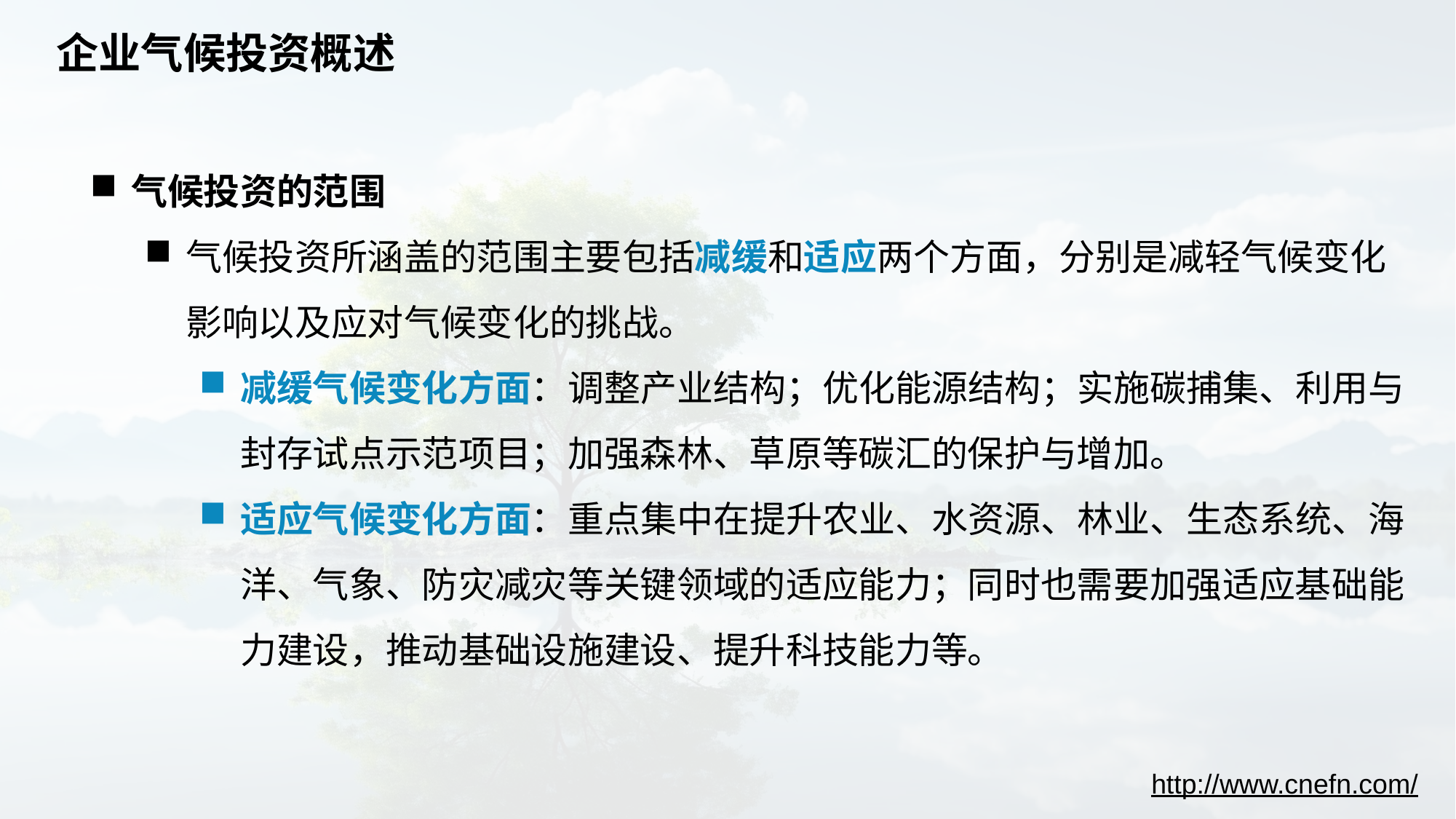

# 企业气候投资概述
气候投资的范围
气候投资所涵盖的范围主要包括减缓和适应两个方面，分别是减轻气候变化影响以及应对气候变化的挑战。
减缓气候变化方面：调整产业结构；优化能源结构；实施碳捕集、利用与封存试点示范项目；加强森林、草原等碳汇的保护与增加。
适应气候变化方面：重点集中在提升农业、水资源、林业、生态系统、海洋、气象、防灾减灾等关键领域的适应能力；同时也需要加强适应基础能力建设，推动基础设施建设、提升科技能力等。